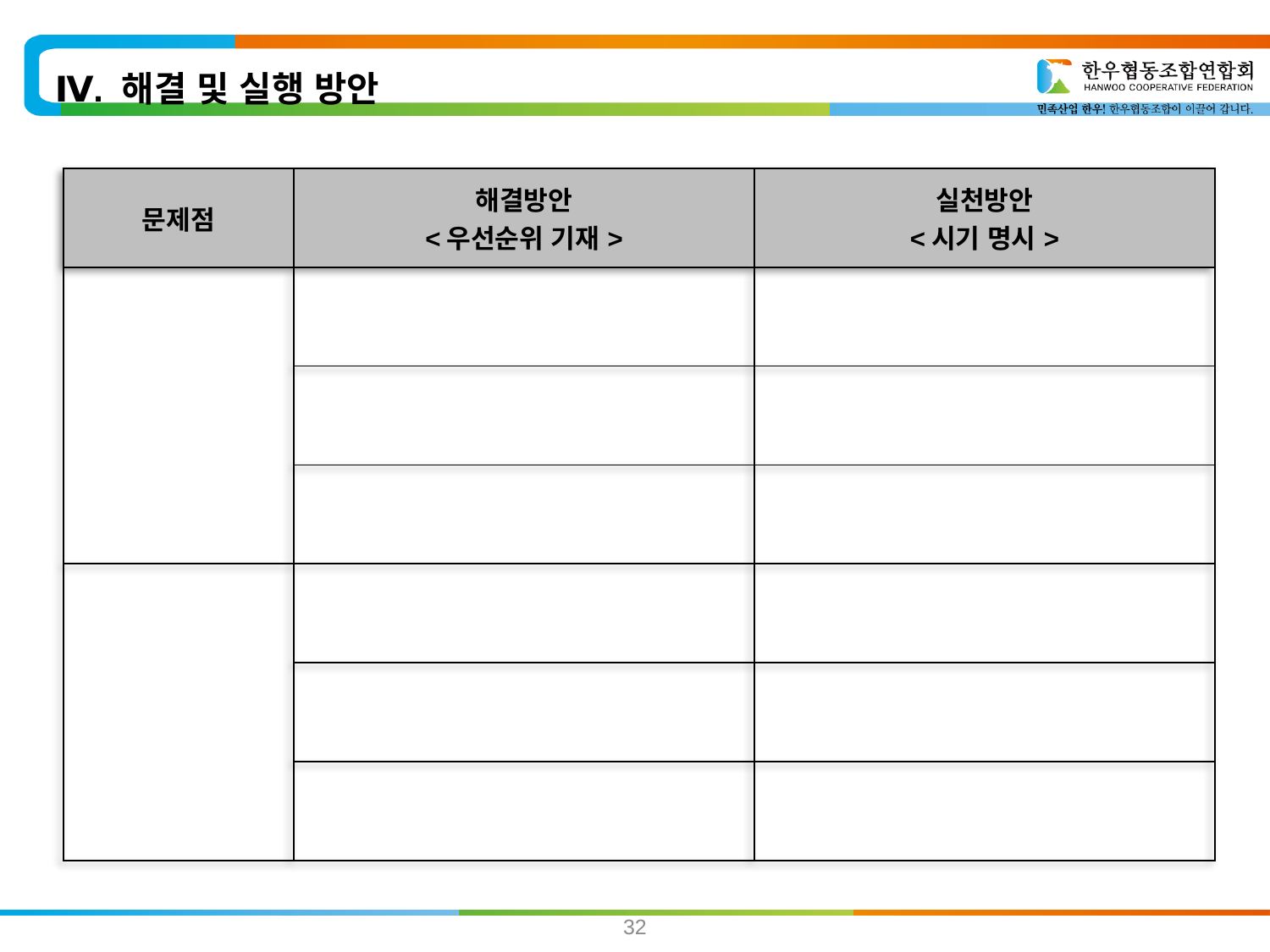

Ⅳ. 해결 및 실행 방안
| 문제점 | 해결방안 <우선순위 기재> | 실천방안 <시기 명시> |
| --- | --- | --- |
|  |  |  |
|  |  |  |
|  |  |  |
|  |  |  |
|  |  |  |
|  |  |  |